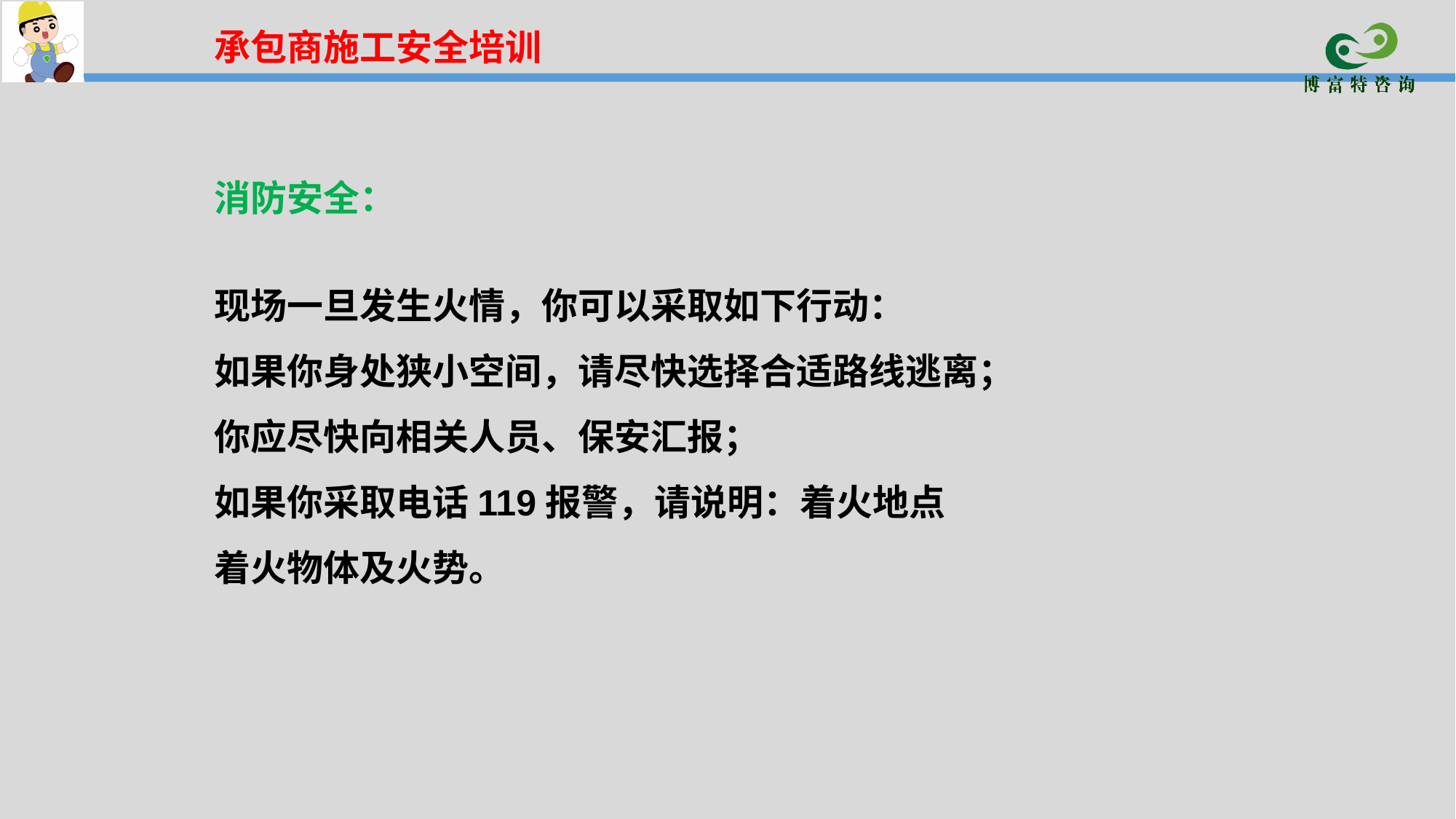

承包商施工安全培训
消防安全：
现场一旦发生火情，你可以采取如下行动：
如果你身处狭小空间，请尽快选择合适路线逃离；
你应尽快向相关人员、保安汇报；
如果你采取电话119报警，请说明：着火地点
着火物体及火势。